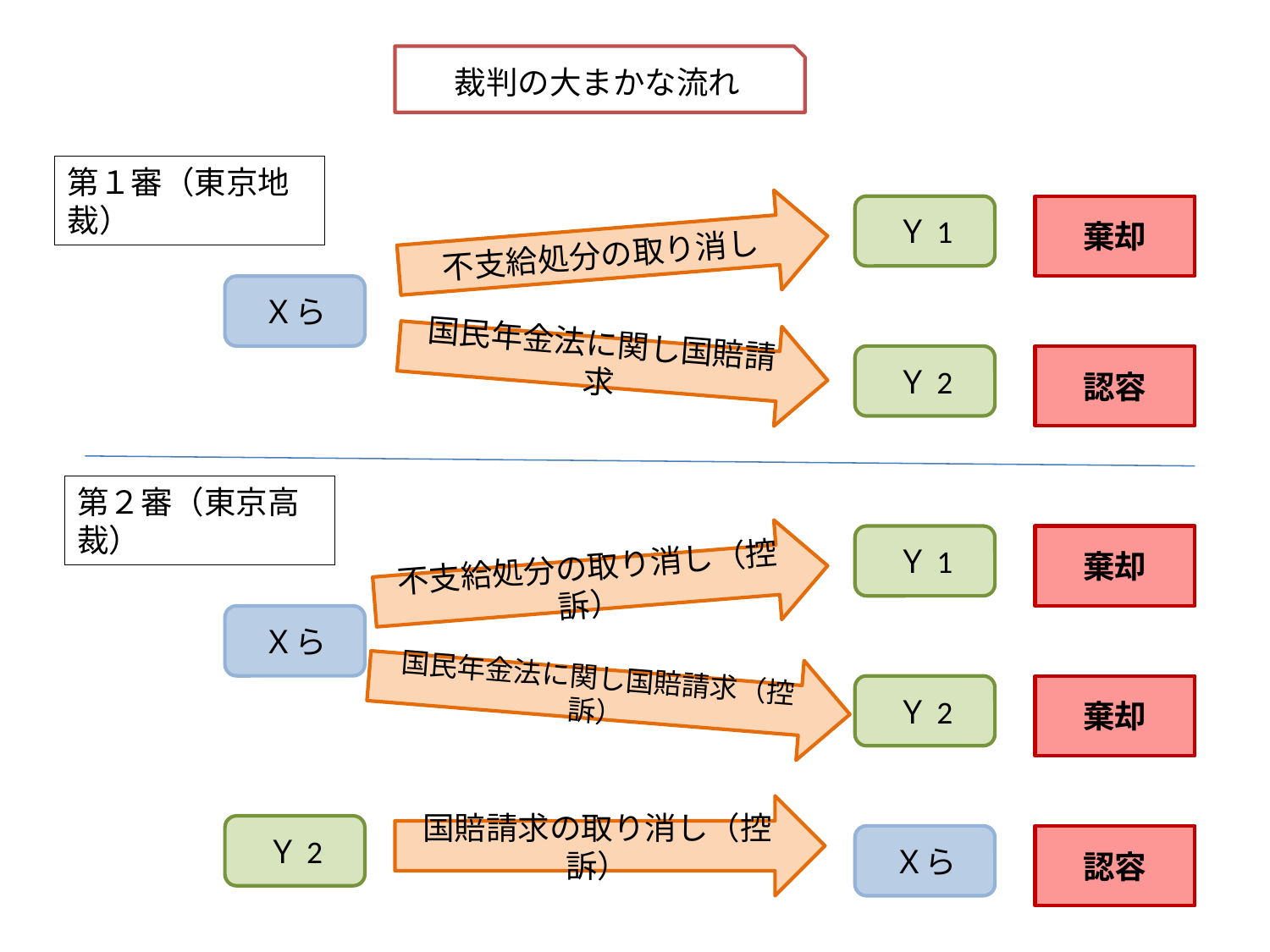

裁判の大まかな流れ
第１審（東京地裁）
Ｙ1
不支給処分の取り消し
Ｘら
国民年金法に関し国賠請求
Ｙ2
棄却
認容
第２審（東京高裁）
Ｙ1
不支給処分の取り消し（控訴）
Ｘら
国民年金法に関し国賠請求（控訴）
Ｙ2
国賠請求の取り消し（控訴）
Ｙ2
Ｘら
棄却
棄却
認容